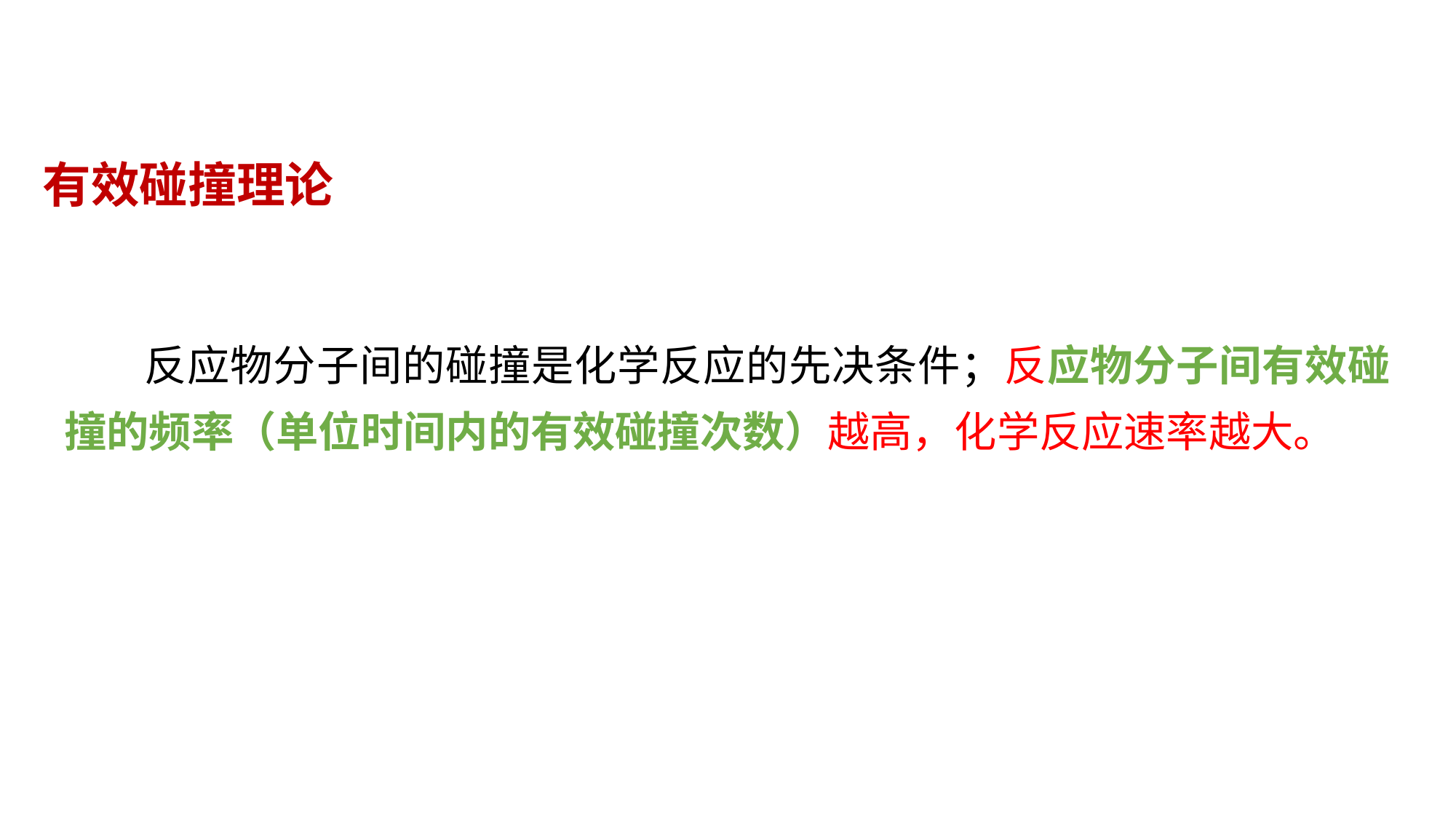

有效碰撞理论
 反应物分子间的碰撞是化学反应的先决条件；反应物分子间有效碰撞的频率（单位时间内的有效碰撞次数）越高，化学反应速率越大。